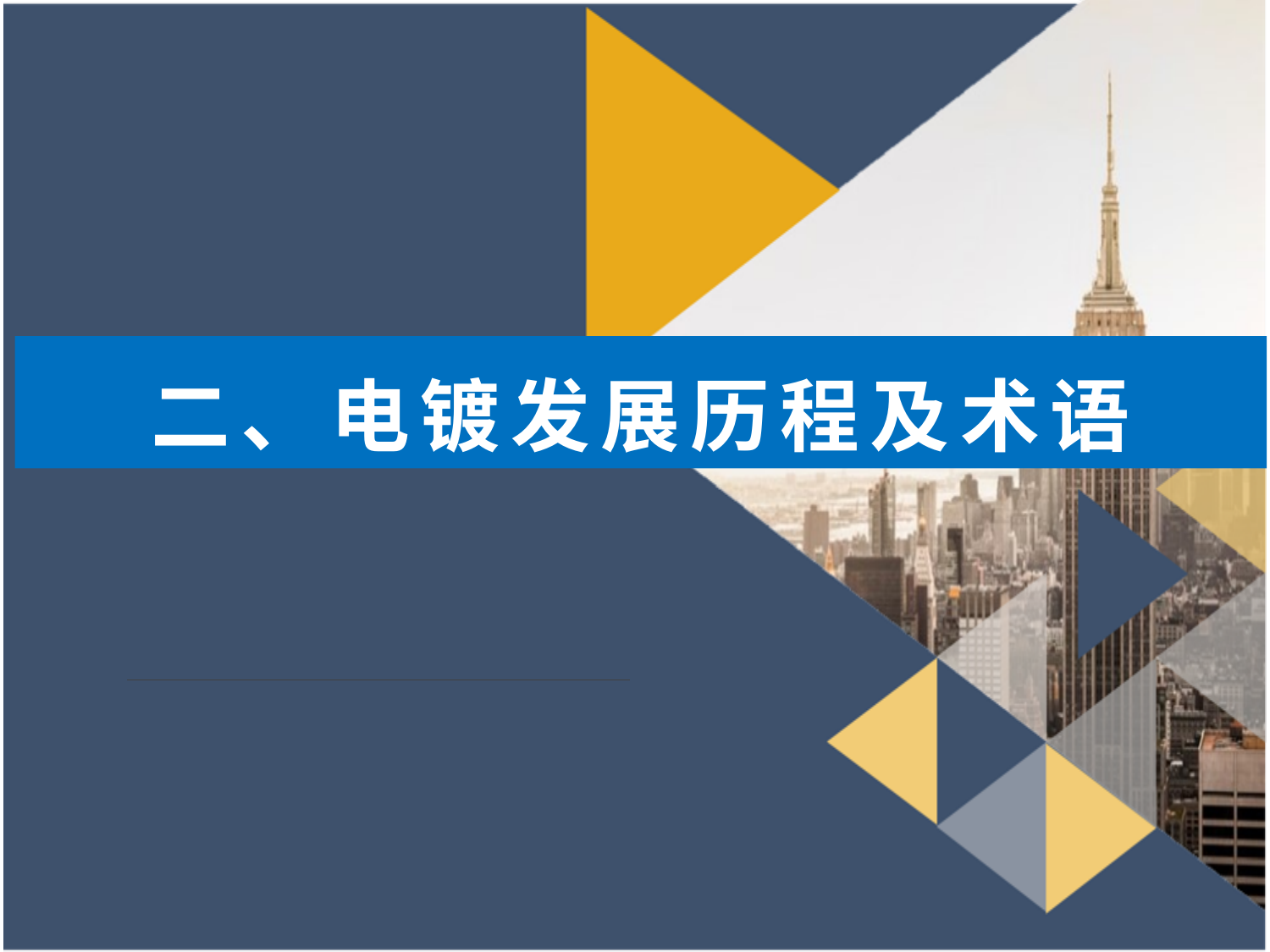

二、电镀发展历程及术语
痛钦芳绞骋横窟烯祭孩押锑抑呼驼梅慧丝串堂呻筒晤稚叔皂挪释闽腾笔擞剧毒化学品使用单位从业人员上岗操作安全培训剧毒化学品使用单位从业人员上岗操作安全培训